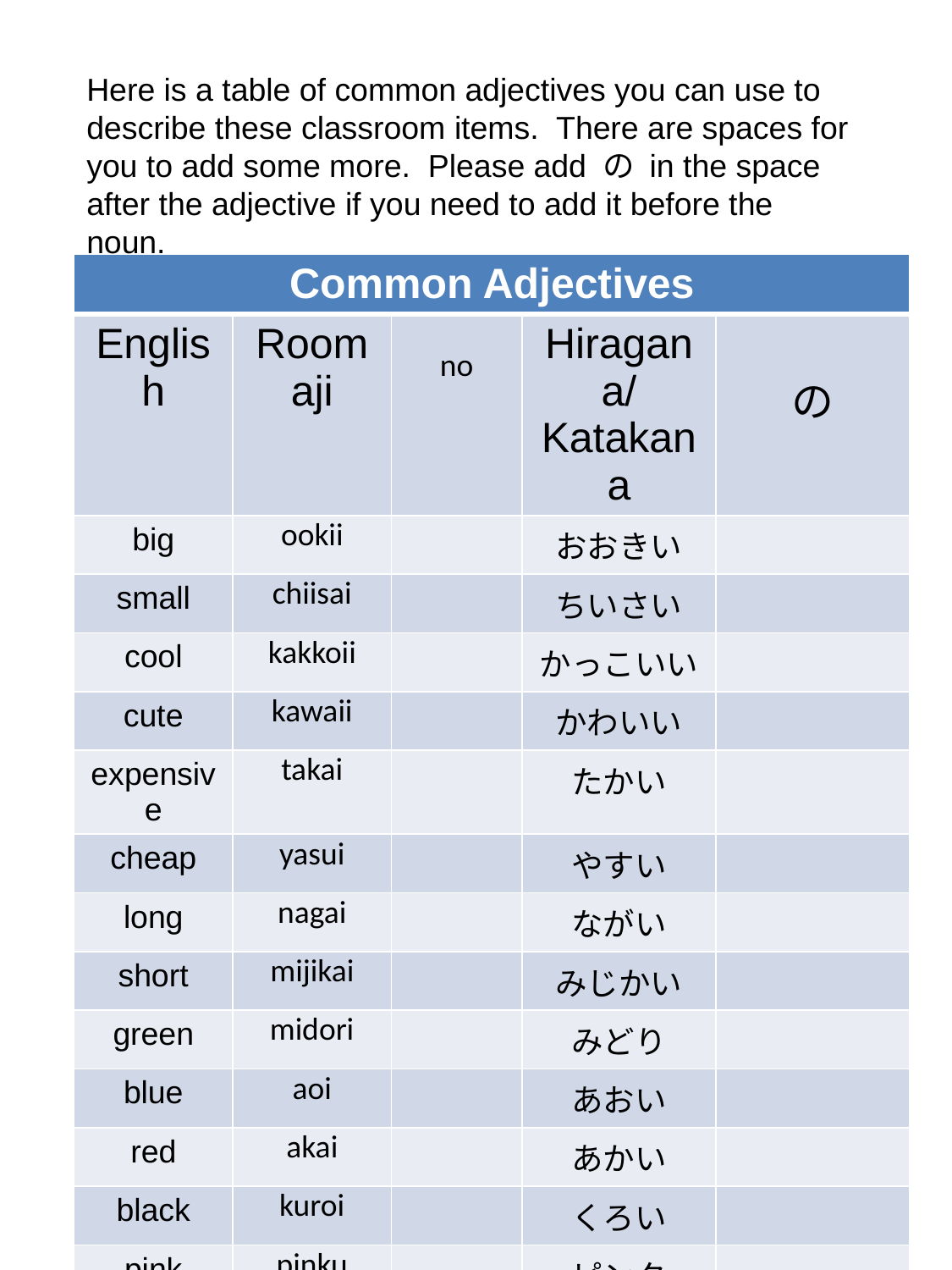

Here is a table of common adjectives you can use to describe these classroom items.  There are spaces for you to add some more.  Please add の in the space after the adjective if you need to add it before the noun.
| Common Adjectives |  |  |  |  |
| --- | --- | --- | --- | --- |
| English | Roomaji | no | Hiragana/Katakana | の |
| big | ookii |  | おおきい |  |
| small | chiisai |  | ちいさい |  |
| cool | kakkoii |  | かっこいい |  |
| cute | kawaii |  | かわいい |  |
| expensive | takai |  | たかい |  |
| cheap | yasui |  | やすい |  |
| long | nagai |  | ながい |  |
| short | mijikai |  | みじかい |  |
| green | midori |  | みどり |  |
| blue | aoi |  | あおい |  |
| red | akai |  | あかい |  |
| black | kuroi |  | くろい |  |
| pink | pinku |  | ピンク |  |
|  |  |  |  |  |
|  |  |  |  |  |